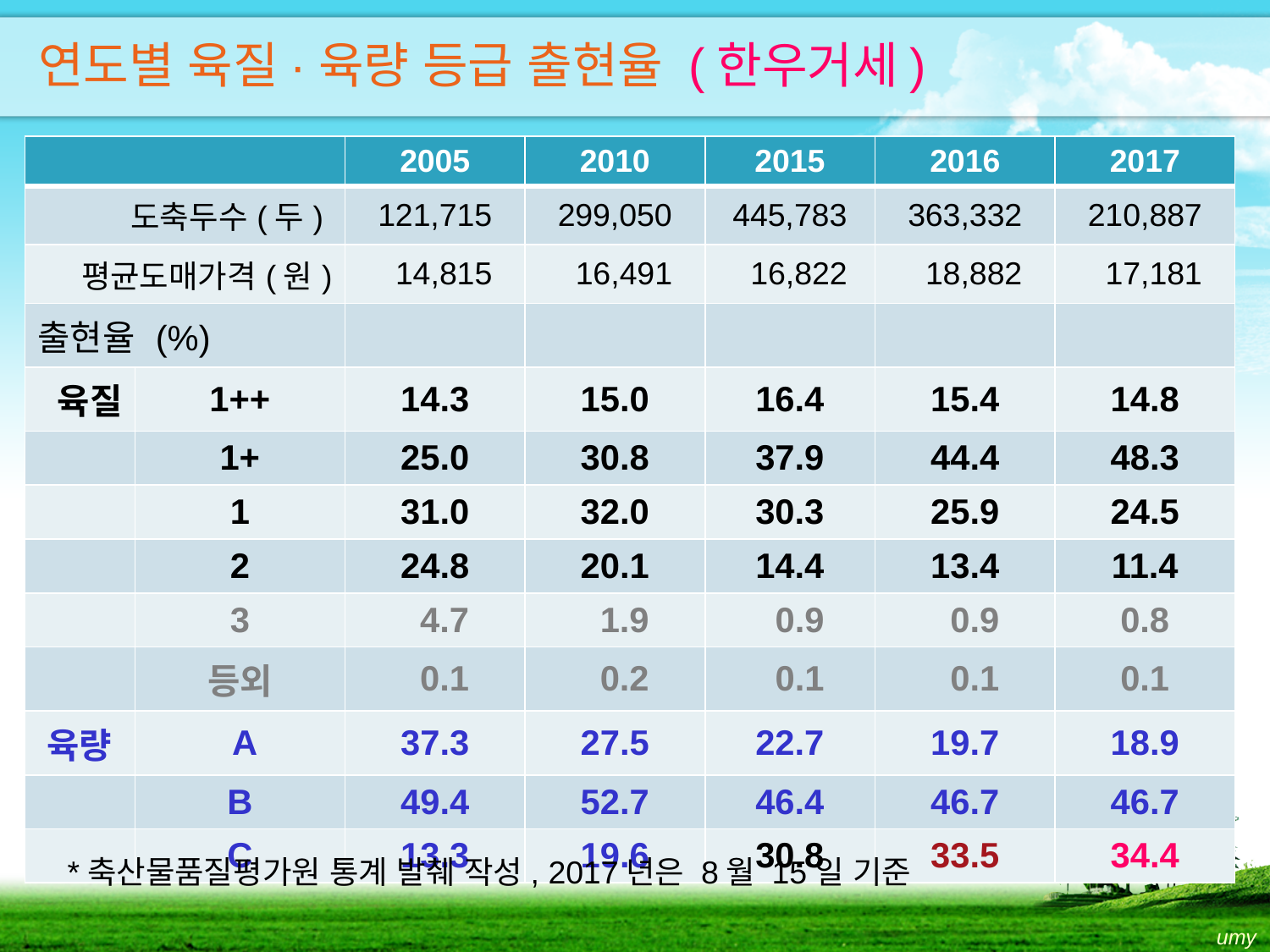

연도별 육질·육량 등급 출현율 (한우거세)
|  |  | 2005 | 2010 | 2015 | 2016 | 2017 |
| --- | --- | --- | --- | --- | --- | --- |
| 도축두수(두) |  | 121,715 | 299,050 | 445,783 | 363,332 | 210,887 |
| 평균도매가격(원) |  | 14,815 | 16,491 | 16,822 | 18,882 | 17,181 |
| 출현율 (%) |  |  |  |  |  |  |
| 육질 | 1++ | 14.3 | 15.0 | 16.4 | 15.4 | 14.8 |
|  | 1+ | 25.0 | 30.8 | 37.9 | 44.4 | 48.3 |
|  | 1 | 31.0 | 32.0 | 30.3 | 25.9 | 24.5 |
|  | 2 | 24.8 | 20.1 | 14.4 | 13.4 | 11.4 |
|  | 3 | 4.7 | 1.9 | 0.9 | 0.9 | 0.8 |
|  | 등외 | 0.1 | 0.2 | 0.1 | 0.1 | 0.1 |
| 육량 | A | 37.3 | 27.5 | 22.7 | 19.7 | 18.9 |
|  | B | 49.4 | 52.7 | 46.4 | 46.7 | 46.7 |
|  | C | 13.3 | 19.6 | 30.8 | 33.5 | 34.4 |
*축산물품질평가원 통계 발췌 작성, 2017년은 8월 15일 기준
umy